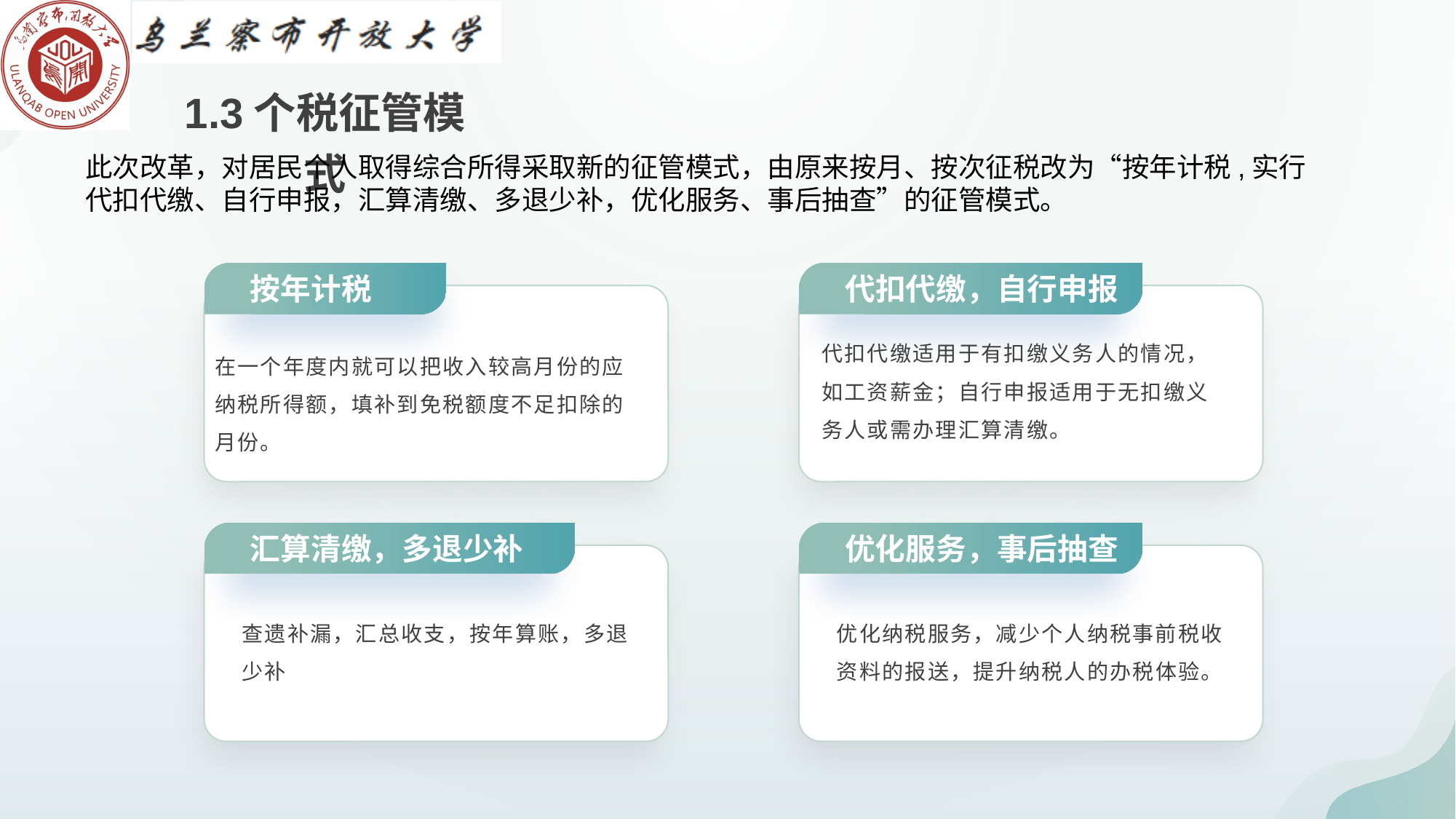

1.3个税征管模式
此次改革，对居民个人取得综合所得采取新的征管模式，由原来按月、按次征税改为“按年计税,实行代扣代缴、自行申报，汇算清缴、多退少补，优化服务、事后抽查”的征管模式。
按年计税

在一个年度内就可以把收入较高月份的应纳税所得额，填补到免税额度不足扣除的月份。
代扣代缴，自行申报

代扣代缴适用于有扣缴义务人的情况，如工资薪金；自行申报适用于无扣缴义务人或需办理汇算清缴。

汇算清缴，多退少补

查遗补漏，汇总收支，按年算账，多退少补
优化服务，事后抽查

优化纳税服务，减少个人纳税事前税收资料的报送，提升纳税人的办税体验。